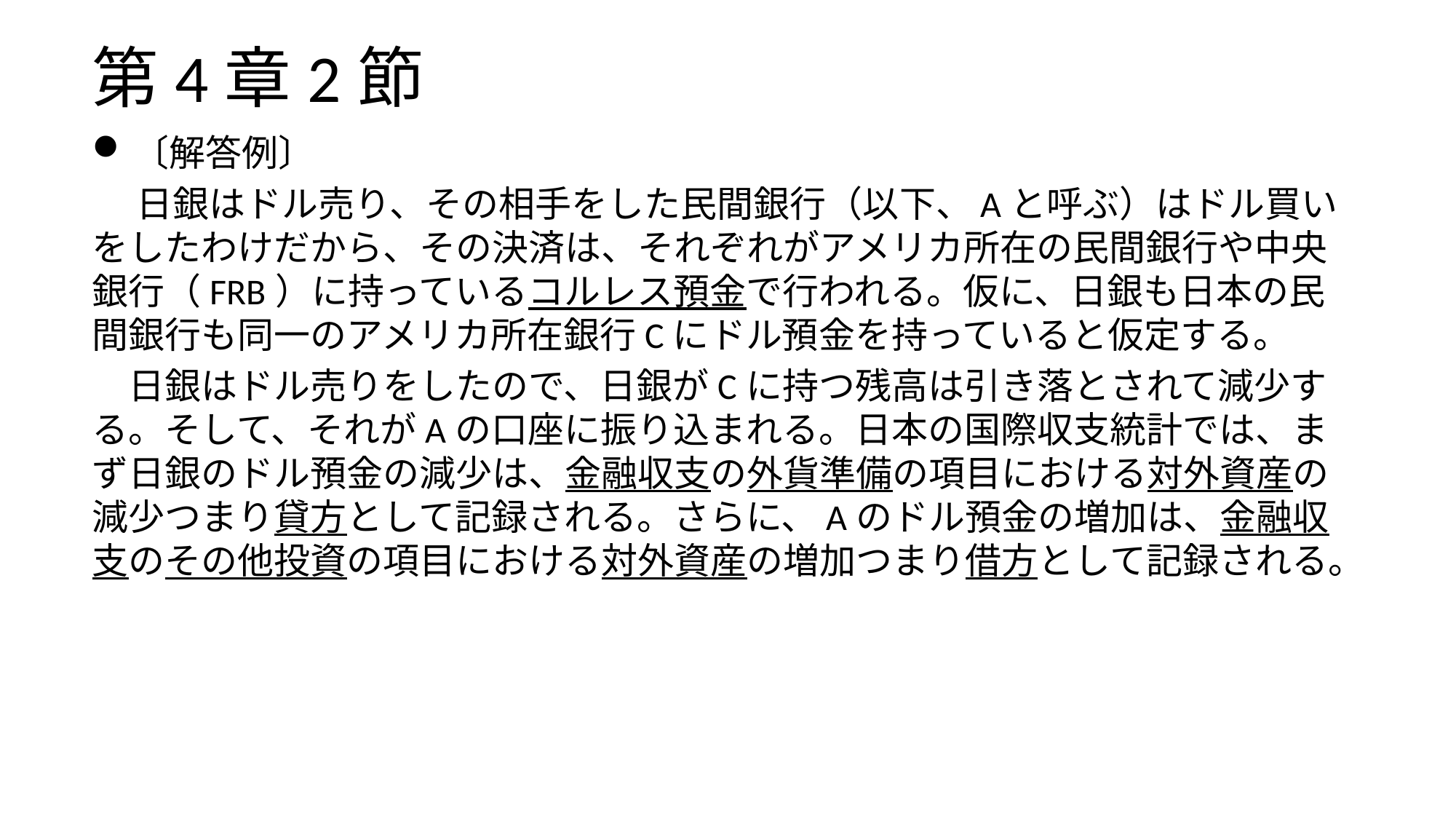

# 第4章2節
〔解答例〕
　 日銀はドル売り、その相手をした民間銀行（以下、Aと呼ぶ）はドル買いをしたわけだから、その決済は、それぞれがアメリカ所在の民間銀行や中央銀行（FRB）に持っているコルレス預金で行われる。仮に、日銀も日本の民間銀行も同一のアメリカ所在銀行Cにドル預金を持っていると仮定する。
　日銀はドル売りをしたので、日銀がCに持つ残高は引き落とされて減少する。そして、それがAの口座に振り込まれる。日本の国際収支統計では、まず日銀のドル預金の減少は、金融収支の外貨準備の項目における対外資産の減少つまり貸方として記録される。さらに、Aのドル預金の増加は、金融収支のその他投資の項目における対外資産の増加つまり借方として記録される。